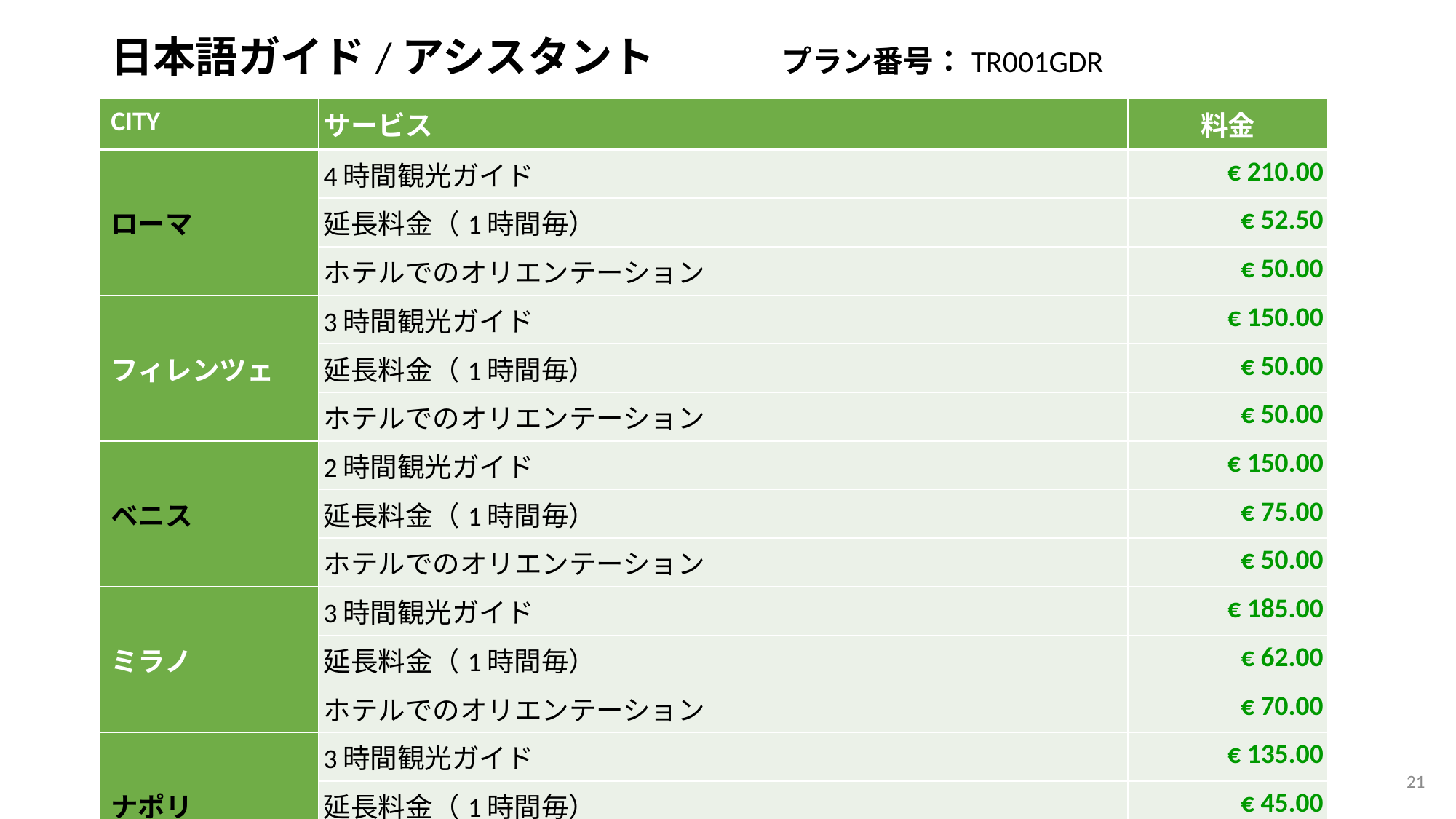

# 日本語ガイド/アシスタント　　　プラン番号：TR001GDR
| CITY | サービス | 料金 |
| --- | --- | --- |
| ローマ | 4時間観光ガイド | € 210.00 |
|  | 延長料金（1時間毎） | € 52.50 |
|  | ホテルでのオリエンテーション | € 50.00 |
| フィレンツェ | 3時間観光ガイド | € 150.00 |
|  | 延長料金（1時間毎） | € 50.00 |
|  | ホテルでのオリエンテーション | € 50.00 |
| ベニス | 2時間観光ガイド | € 150.00 |
|  | 延長料金（1時間毎） | € 75.00 |
|  | ホテルでのオリエンテーション | € 50.00 |
| ミラノ | 3時間観光ガイド | € 185.00 |
|  | 延長料金（1時間毎） | € 62.00 |
|  | ホテルでのオリエンテーション | € 70.00 |
| ナポリ | 3時間観光ガイド | € 135.00 |
|  | 延長料金（1時間毎） | € 45.00 |
|  | ホテルでのオリエンテーション | € 50.00 |
21